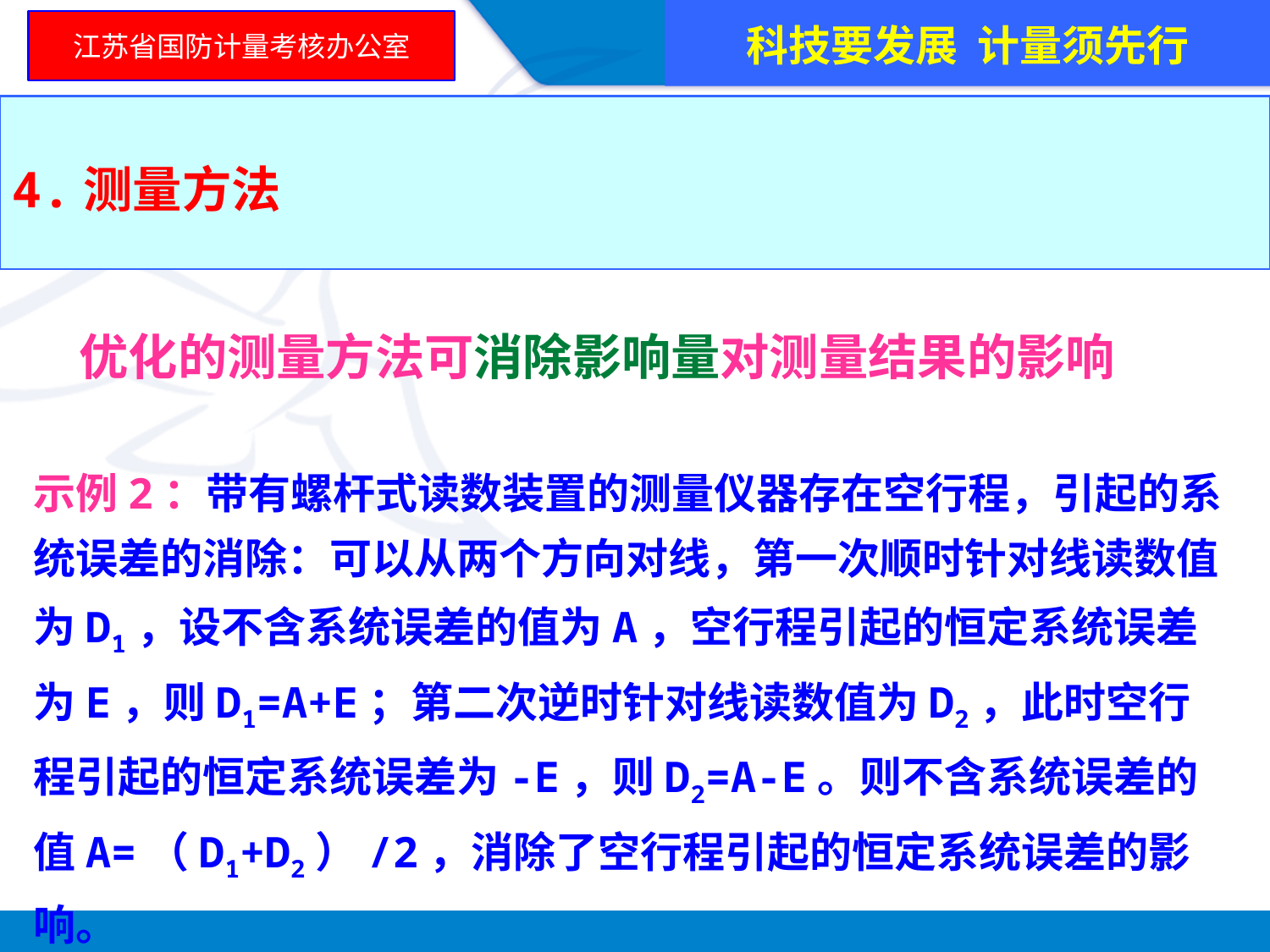

科技要发展  计量须先行
江苏省国防计量考核办公室
4.测量方法

   优化的测量方法可消除影响量对测量结果的影响
示例2：带有螺杆式读数装置的测量仪器存在空行程，引起的系统误差的消除：可以从两个方向对线，第一次顺时针对线读数值为D1，设不含系统误差的值为A，空行程引起的恒定系统误差为E，则D1=A+E；第二次逆时针对线读数值为D2，此时空行程引起的恒定系统误差为-E，则D2=A-E。则不含系统误差的值A=（D1+D2）/2，消除了空行程引起的恒定系统误差的影响。